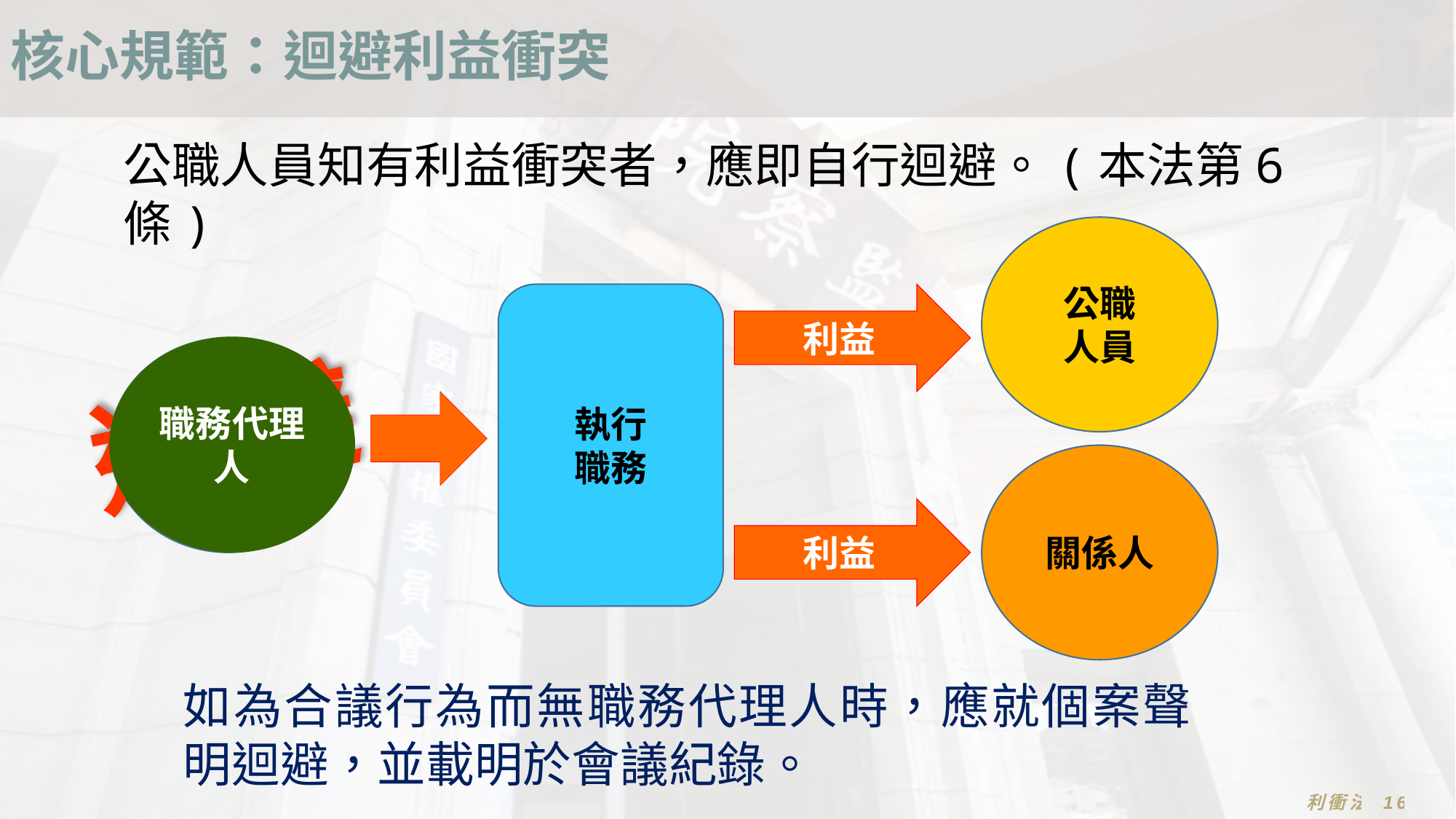

# 核心規範：迴避利益衝突
公職人員知有利益衝突者，應即自行迴避。(本法第6條)
公職
人員
執行
職務
利益
公職
人員

關係人
利益
職務代理人
迴 避
如為合議行為而無職務代理人時，應就個案聲明迴避，並載明於會議紀錄。